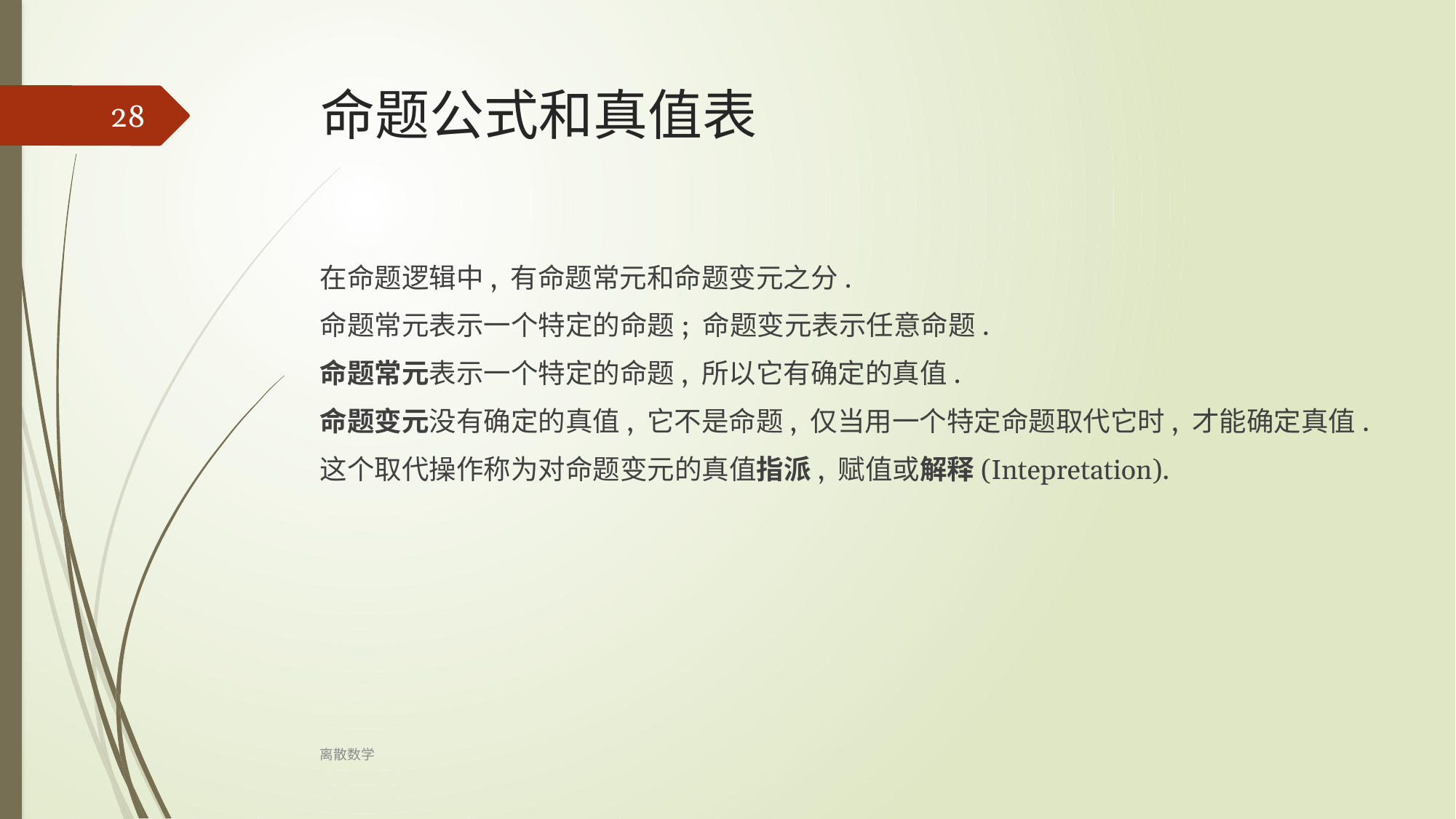

# 命题公式和真值表
28
在命题逻辑中, 有命题常元和命题变元之分.
命题常元表示一个特定的命题; 命题变元表示任意命题.
命题常元表示一个特定的命题, 所以它有确定的真值.
命题变元没有确定的真值, 它不是命题, 仅当用一个特定命题取代它时, 才能确定真值.
这个取代操作称为对命题变元的真值指派, 赋值或解释(Intepretation).
离散数学